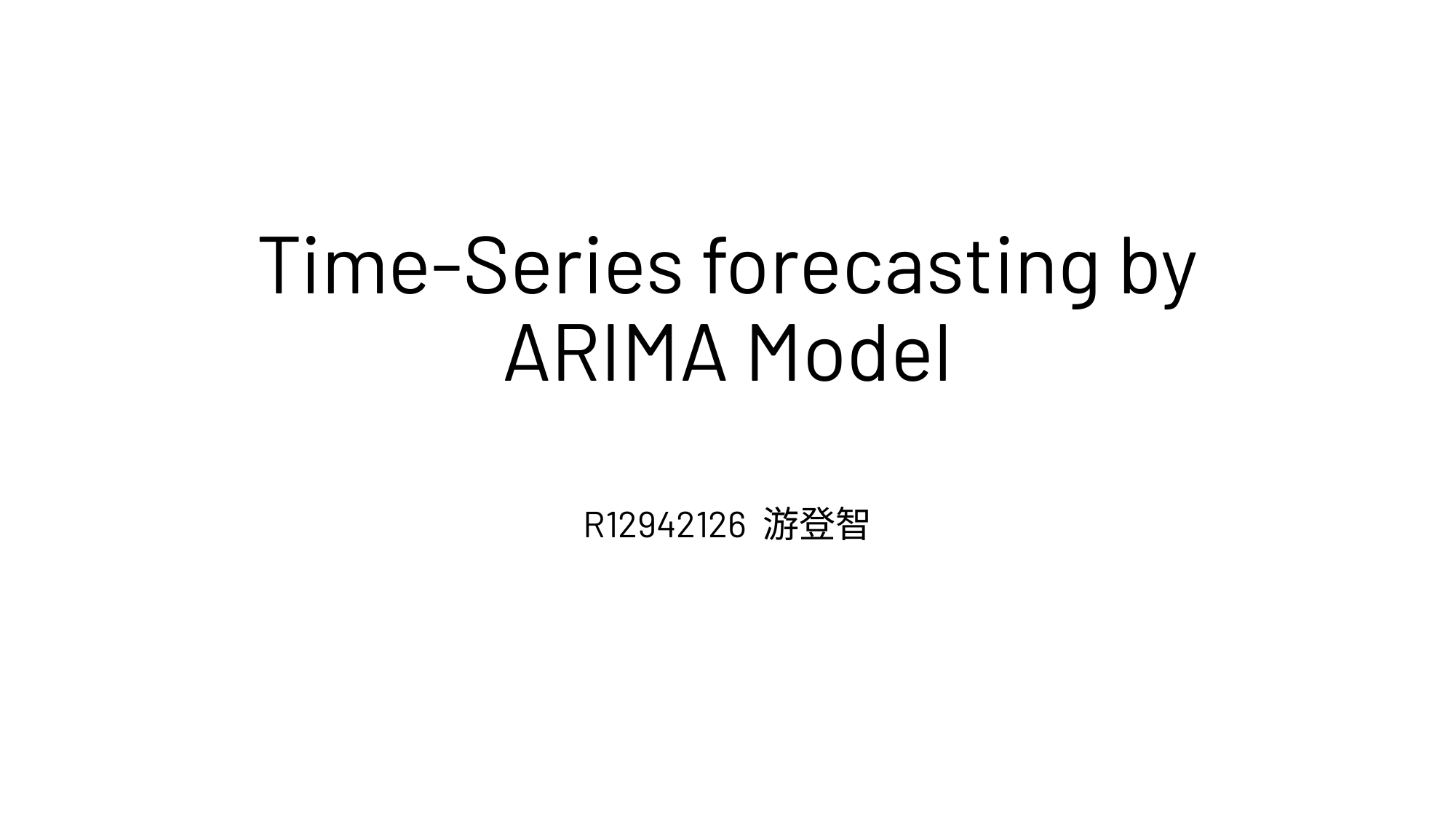

# Time-Series forecasting by ARIMA Model
R12942126 游登智